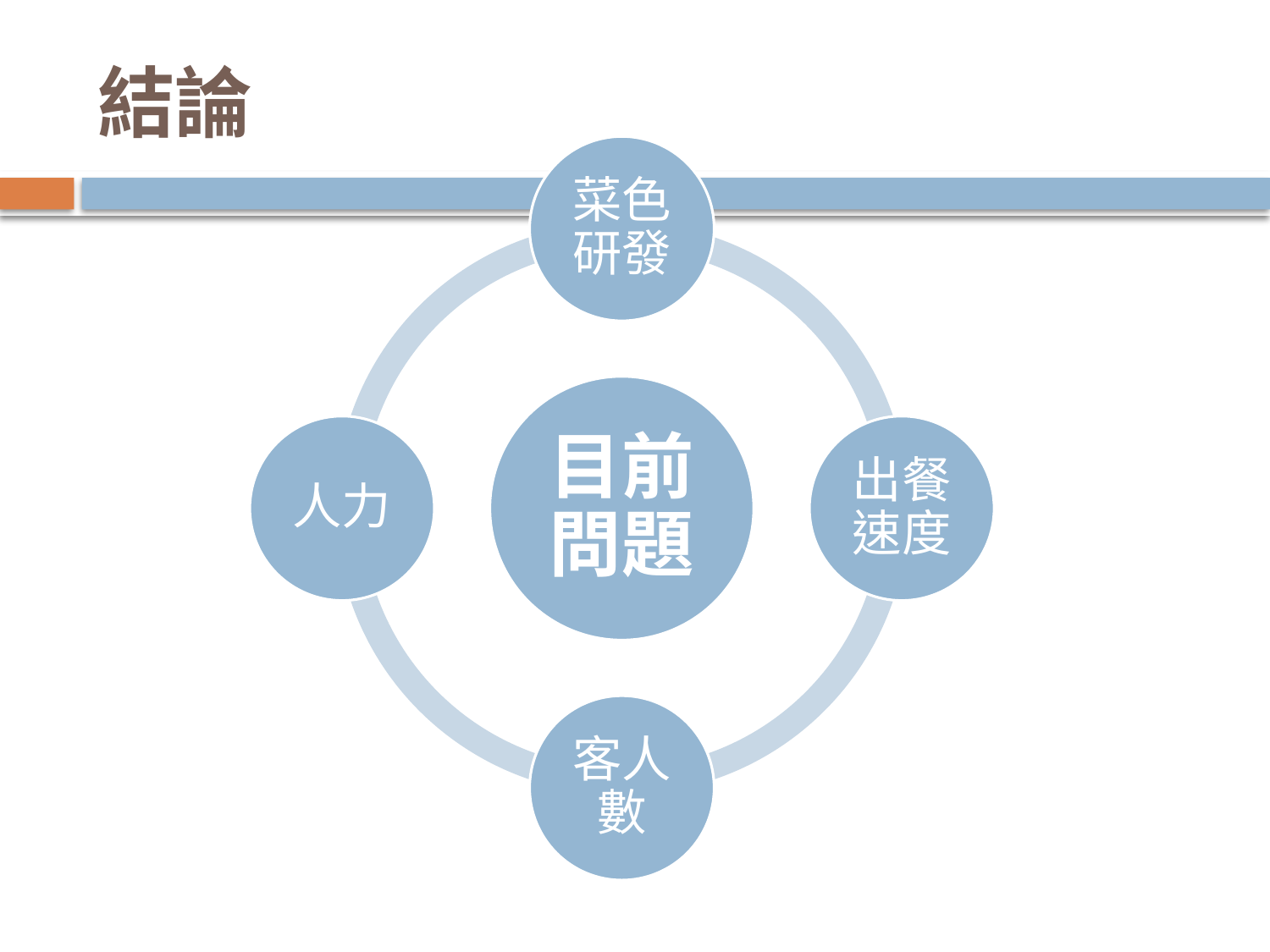

# 結論
菜色研發

目前問題
人力
出餐速度
客人數